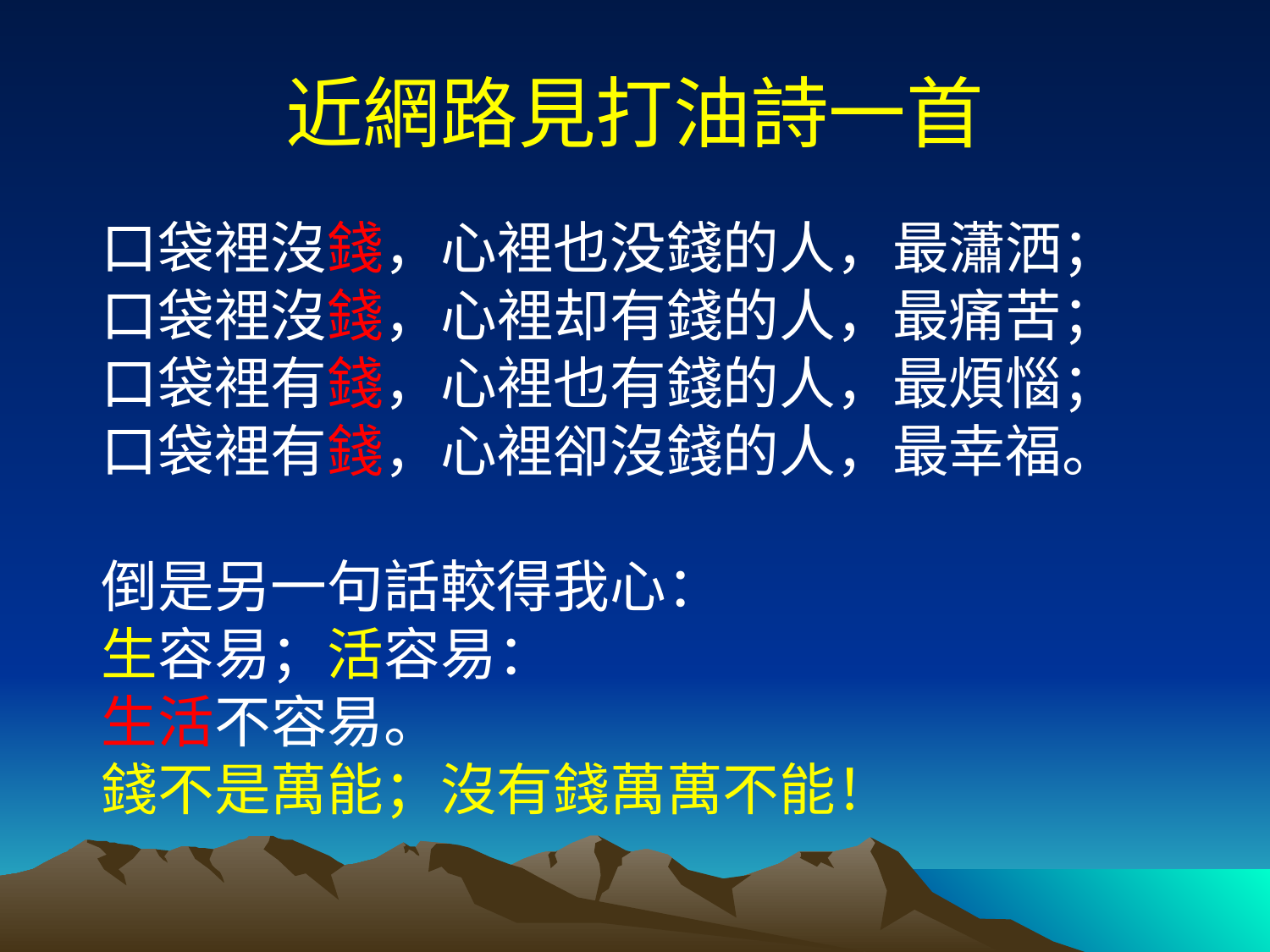

# 近網路見打油詩一首
口袋裡沒錢，心裡也没錢的人，最瀟洒；
口袋裡沒錢，心裡却有錢的人，最痛苦；
口袋裡有錢，心裡也有錢的人，最煩惱；
口袋裡有錢，心裡卻沒錢的人，最幸福。

倒是另一句話較得我心：
生容易；活容易：
生活不容易。
錢不是萬能；沒有錢萬萬不能！